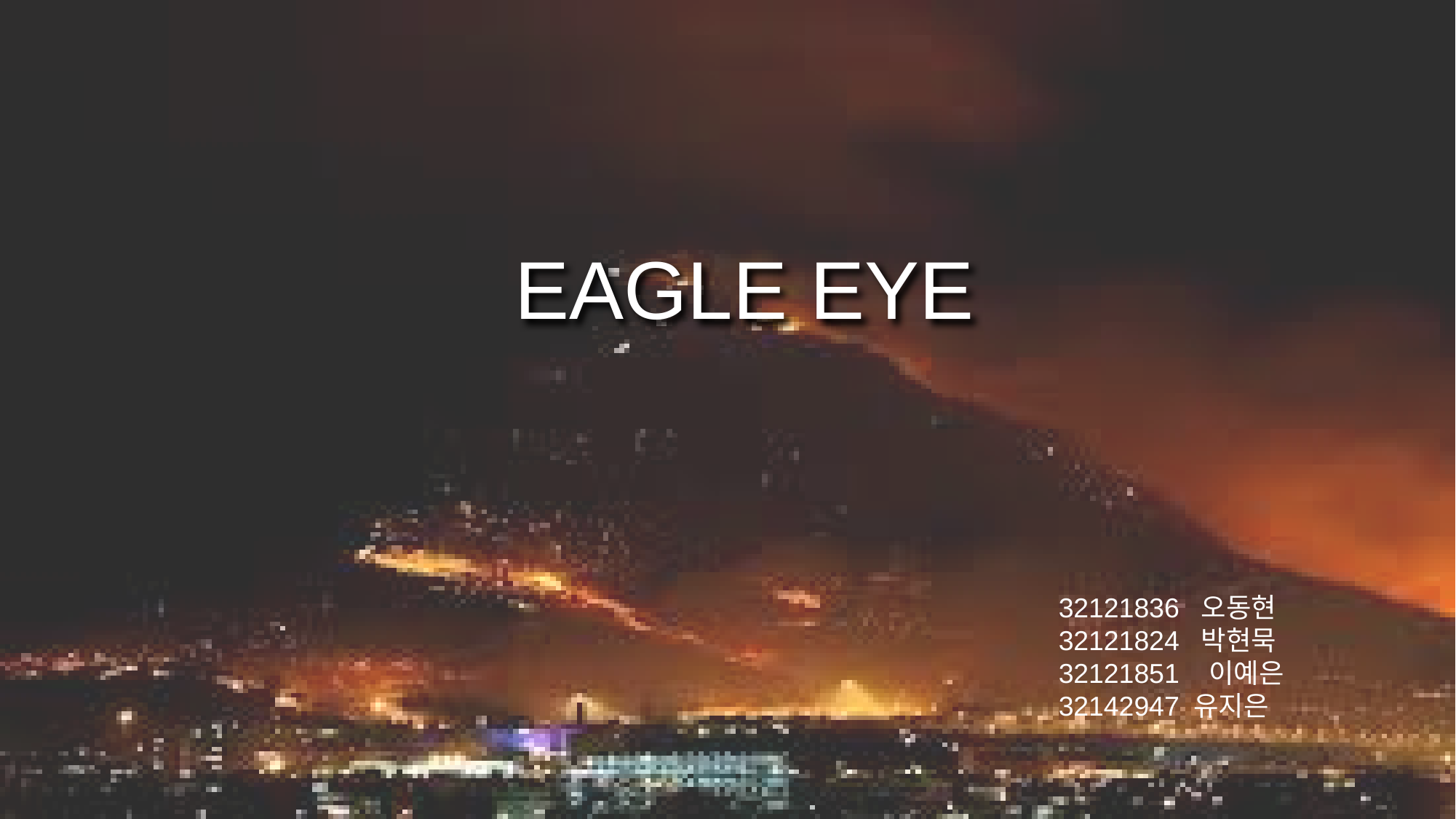

EAGLE EYE
32121836  오동현
32121824  박현묵
32121851   이예은
32142947 유지은